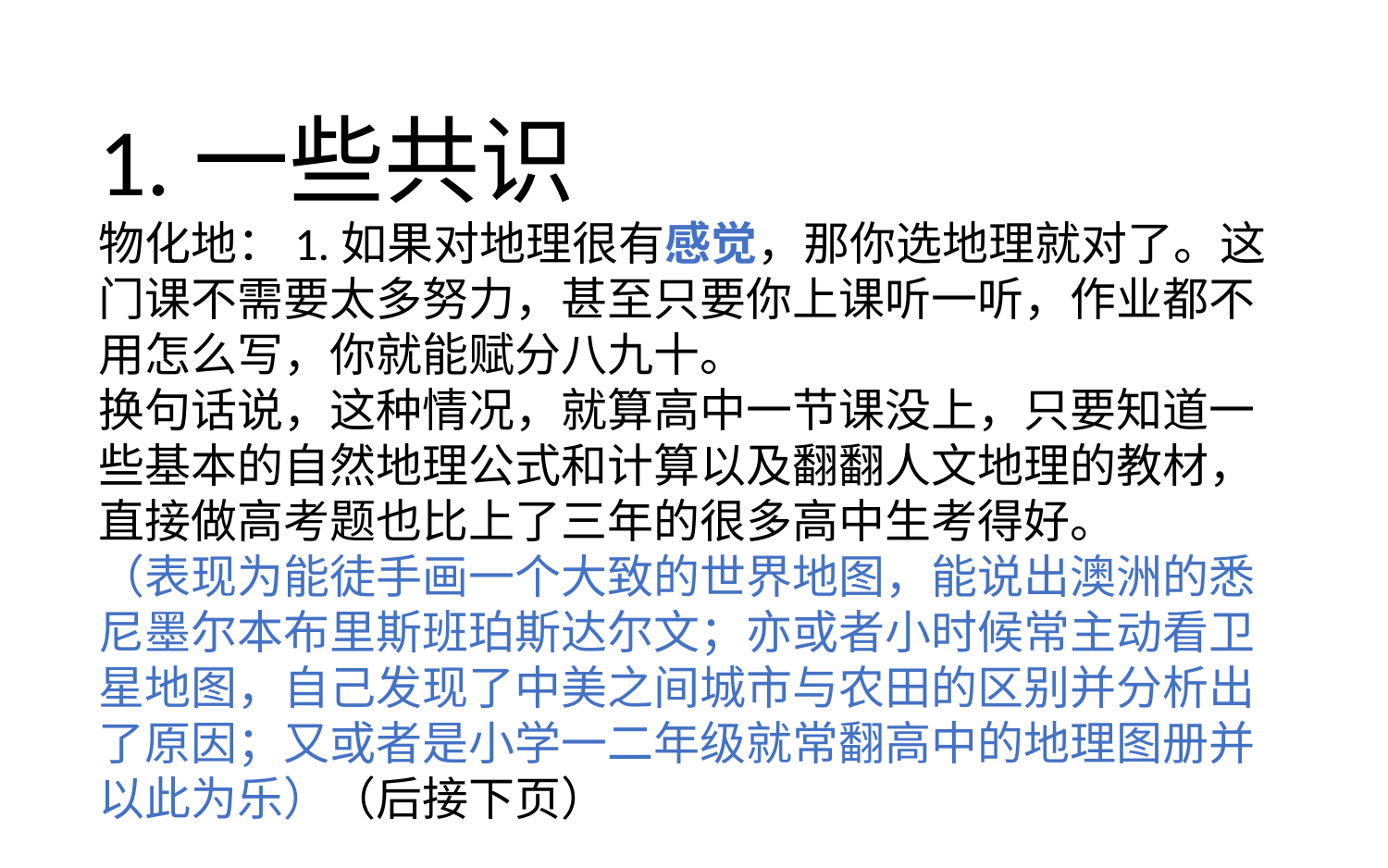

1.一些共识
物化地：1.如果对地理很有感觉，那你选地理就对了。这门课不需要太多努力，甚至只要你上课听一听，作业都不用怎么写，你就能赋分八九十。
换句话说，这种情况，就算高中一节课没上，只要知道一些基本的自然地理公式和计算以及翻翻人文地理的教材，直接做高考题也比上了三年的很多高中生考得好。
（表现为能徒手画一个大致的世界地图，能说出澳洲的悉尼墨尔本布里斯班珀斯达尔文；亦或者小时候常主动看卫星地图，自己发现了中美之间城市与农田的区别并分析出了原因；又或者是小学一二年级就常翻高中的地理图册并以此为乐）（后接下页）